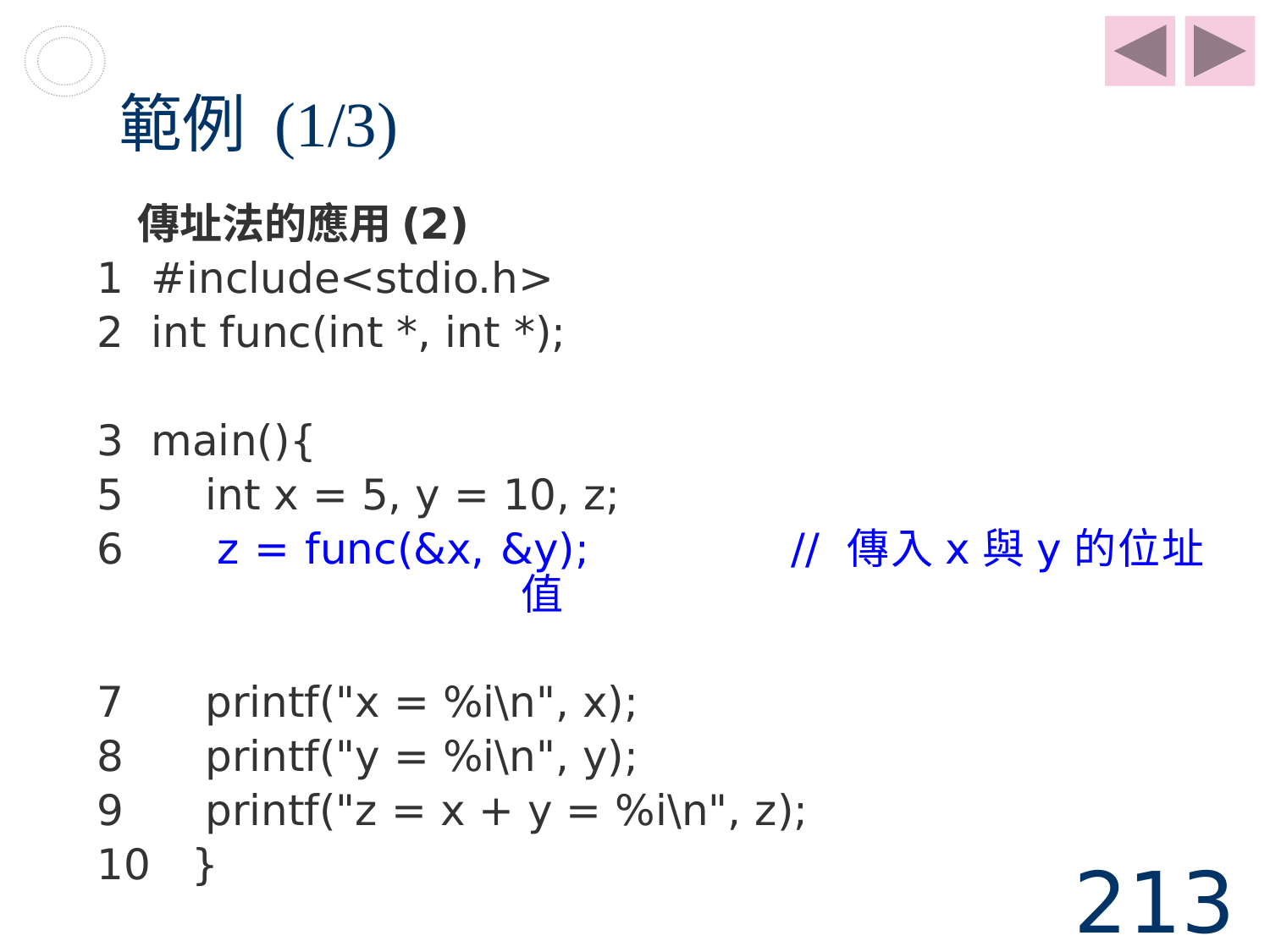

# 範例 (1/3)
  傳址法的應用(2)
1  #include<stdio.h>
2  int func(int *, int *);

3  main(){
5      int x = 5, y = 10, z;
6      z = func(&x, &y);		// 傳入x與y的位址值

7      printf("x = %i\n", x);
8      printf("y = %i\n", y);
9      printf("z = x + y = %i\n", z);
10   }
213